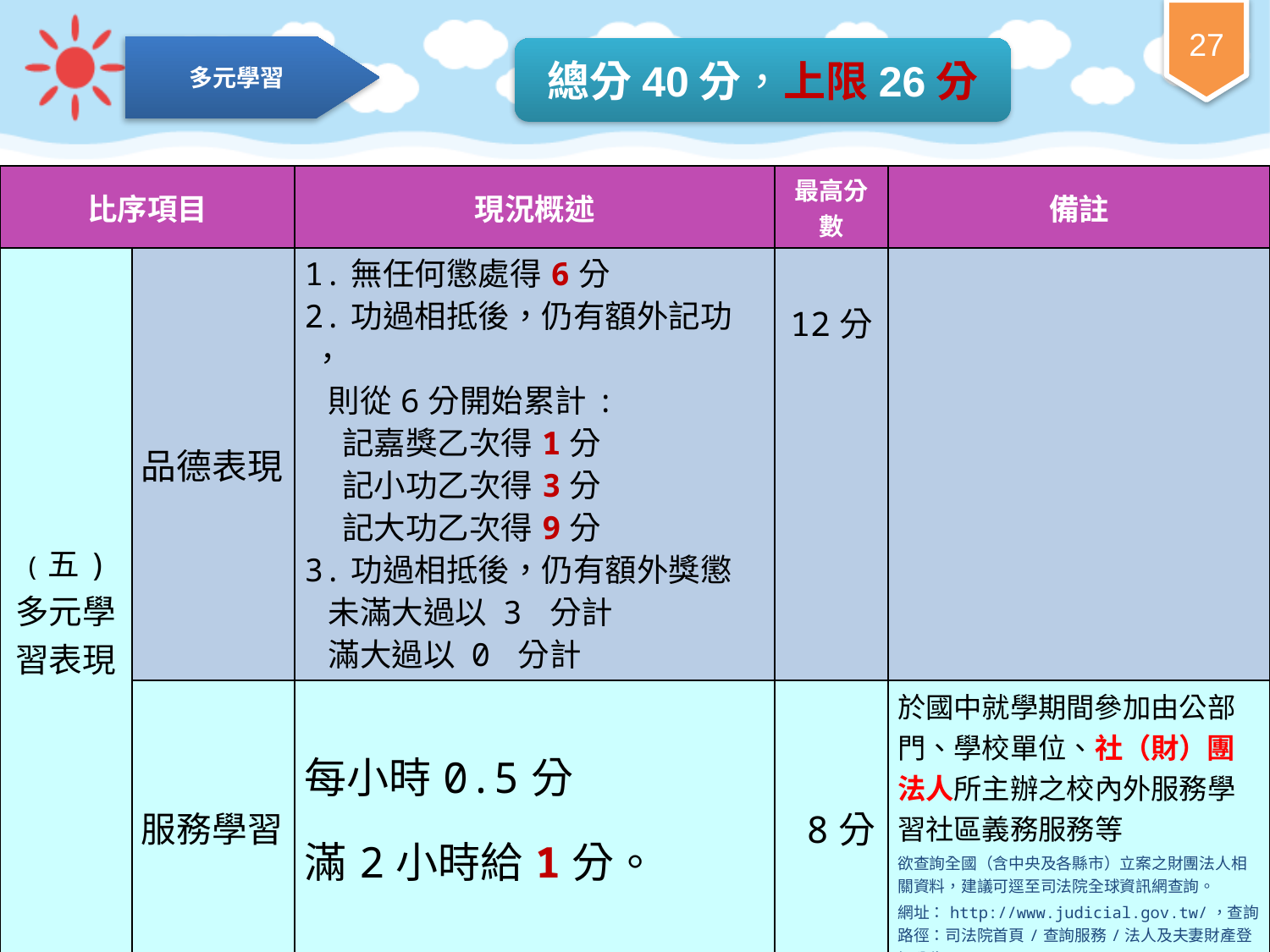

多元學習
總分40分，上限26分
| 比序項目 |  | 現況概述 | 最高分數 | 備註 |
| --- | --- | --- | --- | --- |
| (五) 多元學習表現 | 品德表現 | 1.無任何懲處得6分 2.功過相抵後，仍有額外記功 ， 則從6分開始累計: 記嘉獎乙次得1分 記小功乙次得3分 記大功乙次得9分 3.功過相抵後，仍有額外獎懲 未滿大過以 3 分計 滿大過以 0 分計 | 12分 |  |
|  | 服務學習 | 每小時0.5分 滿2小時給1分。 | 8分 | 於國中就學期間參加由公部門、學校單位、社（財）團法人所主辦之校內外服務學習社區義務服務等 欲查詢全國（含中央及各縣市）立案之財團法人相關資料，建議可逕至司法院全球資訊網查詢。 網址：http://www.judicial.gov.tw/，查詢路徑：司法院首頁/查詢服務/法人及夫妻財產登記公告。 |